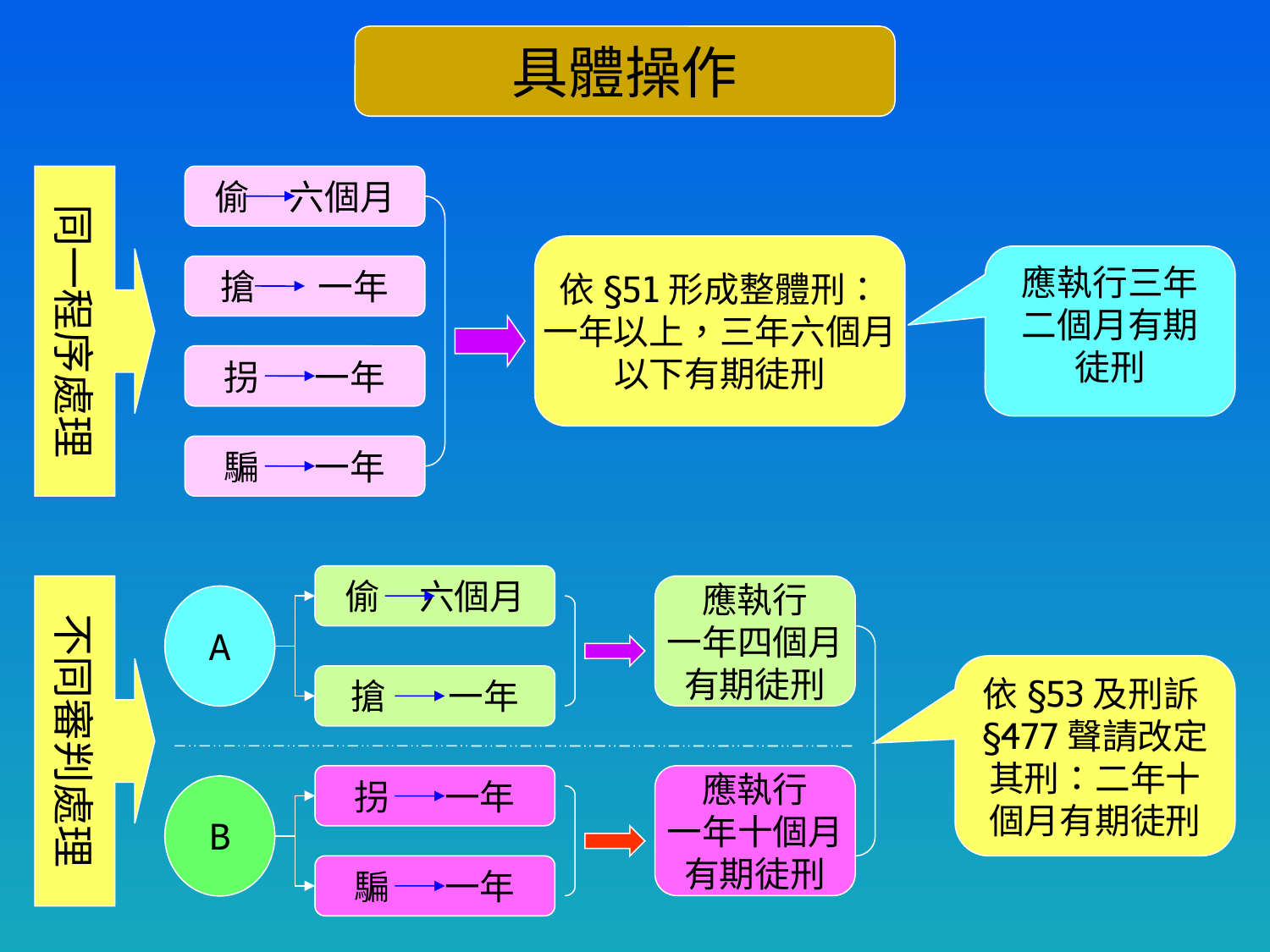

具體操作
同一程序處理
偷     六個月

依§51形成整體刑：
一年以上，三年六個月
以下有期徒刑
應執行三年二個月有期徒刑
搶        一年

拐       一年

騙       一年

偷     六個月
不同審判處理
應執行
一年四個月
有期徒刑
A

依§53及刑訴§477聲請改定其刑：二年十個月有期徒刑
搶        一年

拐       一年
應執行
一年十個月
有期徒刑
B

騙       一年